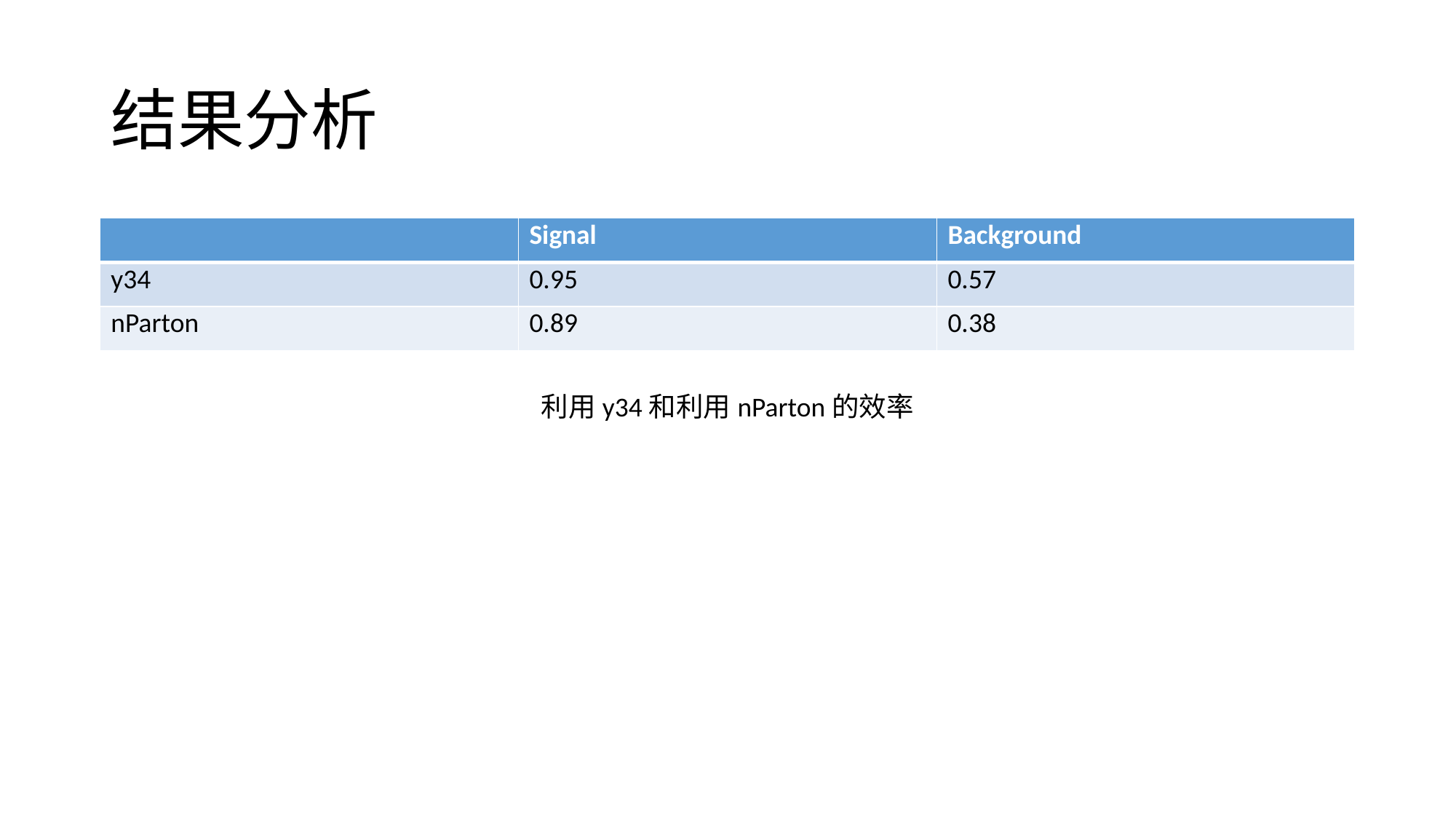

# 结果分析
|  | Signal | Background |
| --- | --- | --- |
| y34 | 0.95 | 0.57 |
| nParton | 0.89 | 0.38 |
利用y34和利用nParton的效率